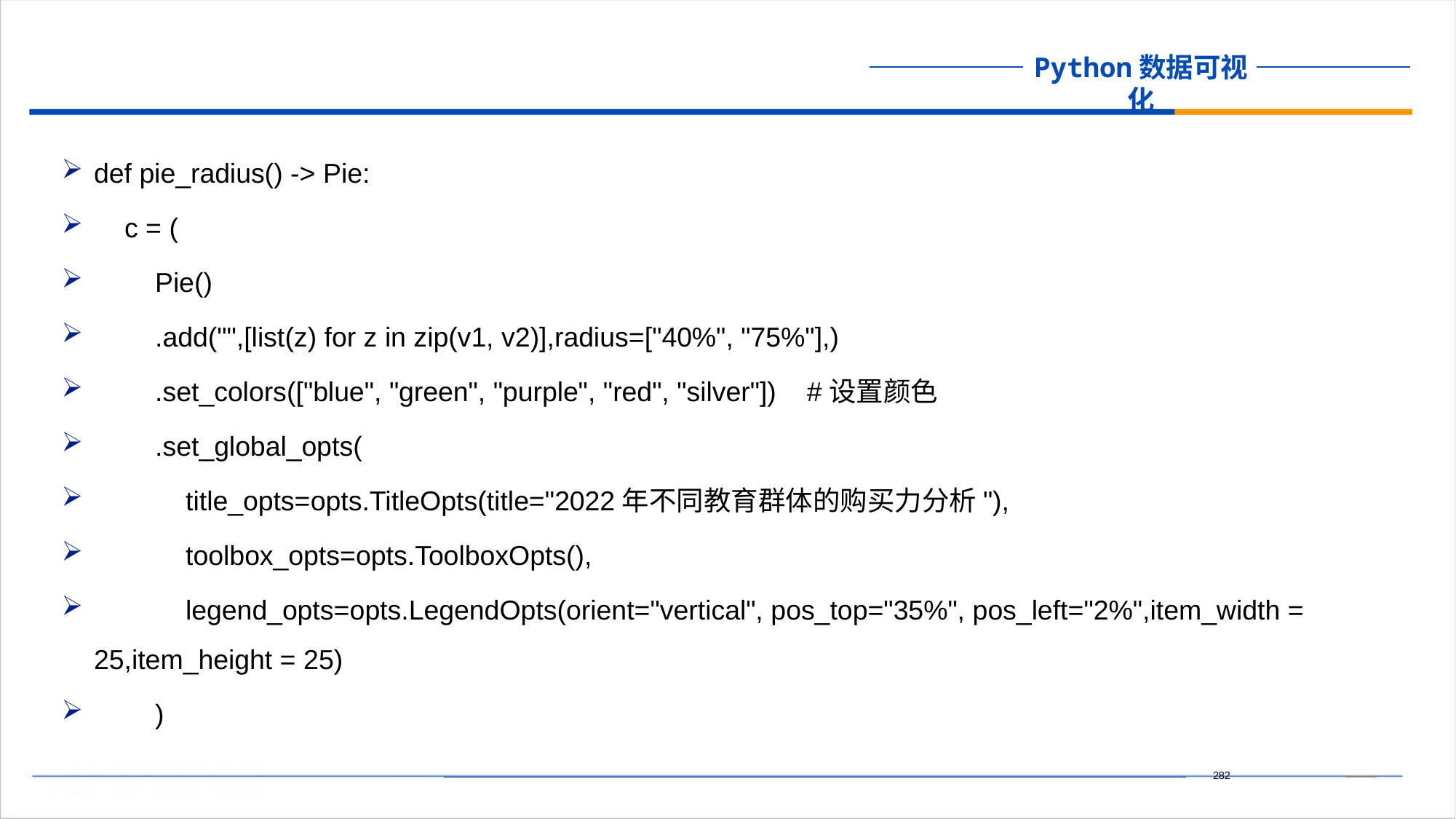

def pie_radius() -> Pie:
    c = (
        Pie()
        .add("",[list(z) for z in zip(v1, v2)],radius=["40%", "75%"],)
        .set_colors(["blue", "green", "purple", "red", "silver"])    #设置颜色
        .set_global_opts(
            title_opts=opts.TitleOpts(title="2022年不同教育群体的购买力分析"),
            toolbox_opts=opts.ToolboxOpts(),
            legend_opts=opts.LegendOpts(orient="vertical", pos_top="35%", pos_left="2%",item_width = 25,item_height = 25)
        )